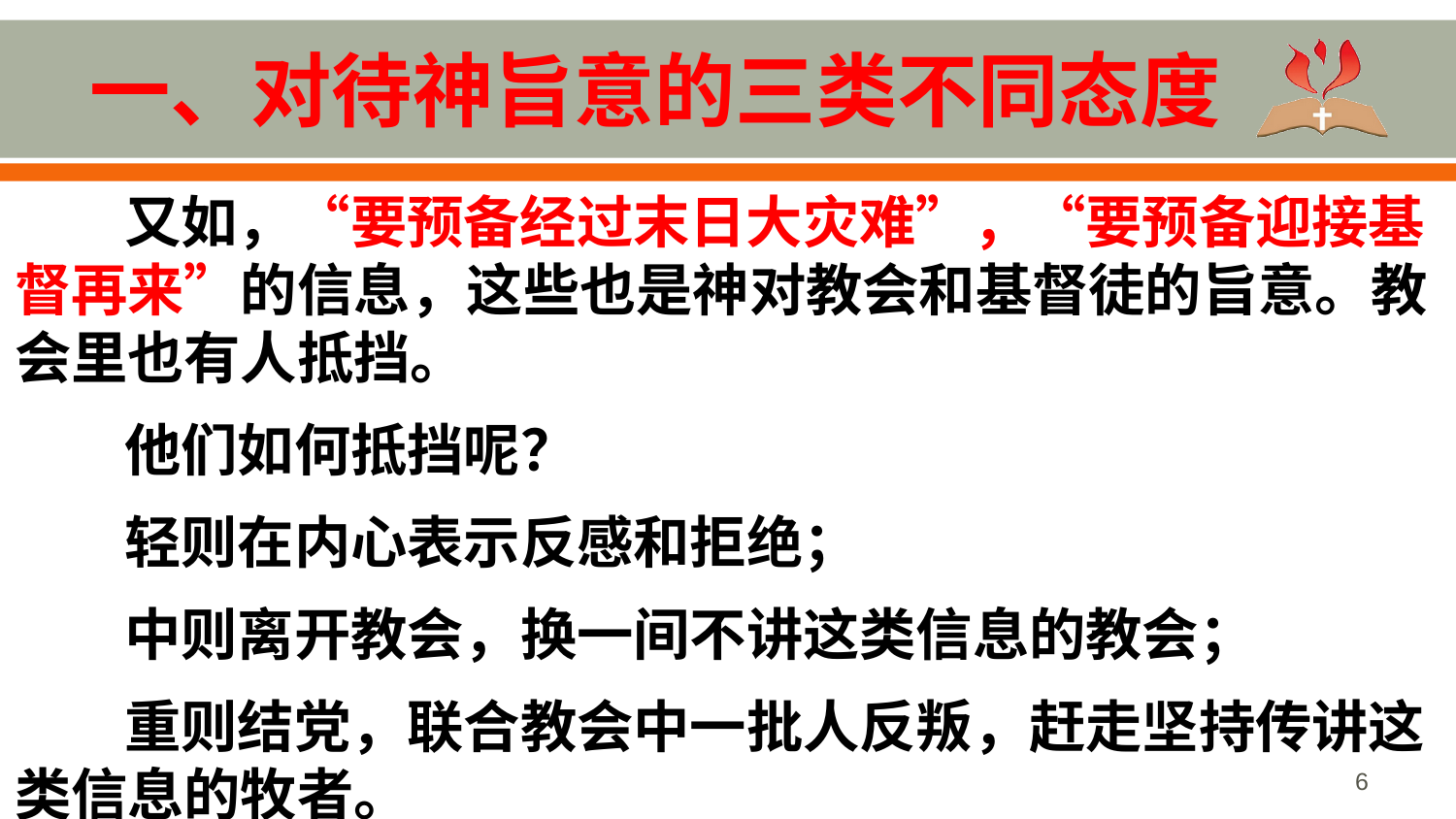

# 一、对待神旨意的三类不同态度
又如，“要预备经过末日大灾难”，“要预备迎接基督再来”的信息，这些也是神对教会和基督徒的旨意。教会里也有人抵挡。
他们如何抵挡呢？
轻则在内心表示反感和拒绝；
中则离开教会，换一间不讲这类信息的教会；
重则结党，联合教会中一批人反叛，赶走坚持传讲这类信息的牧者。

6